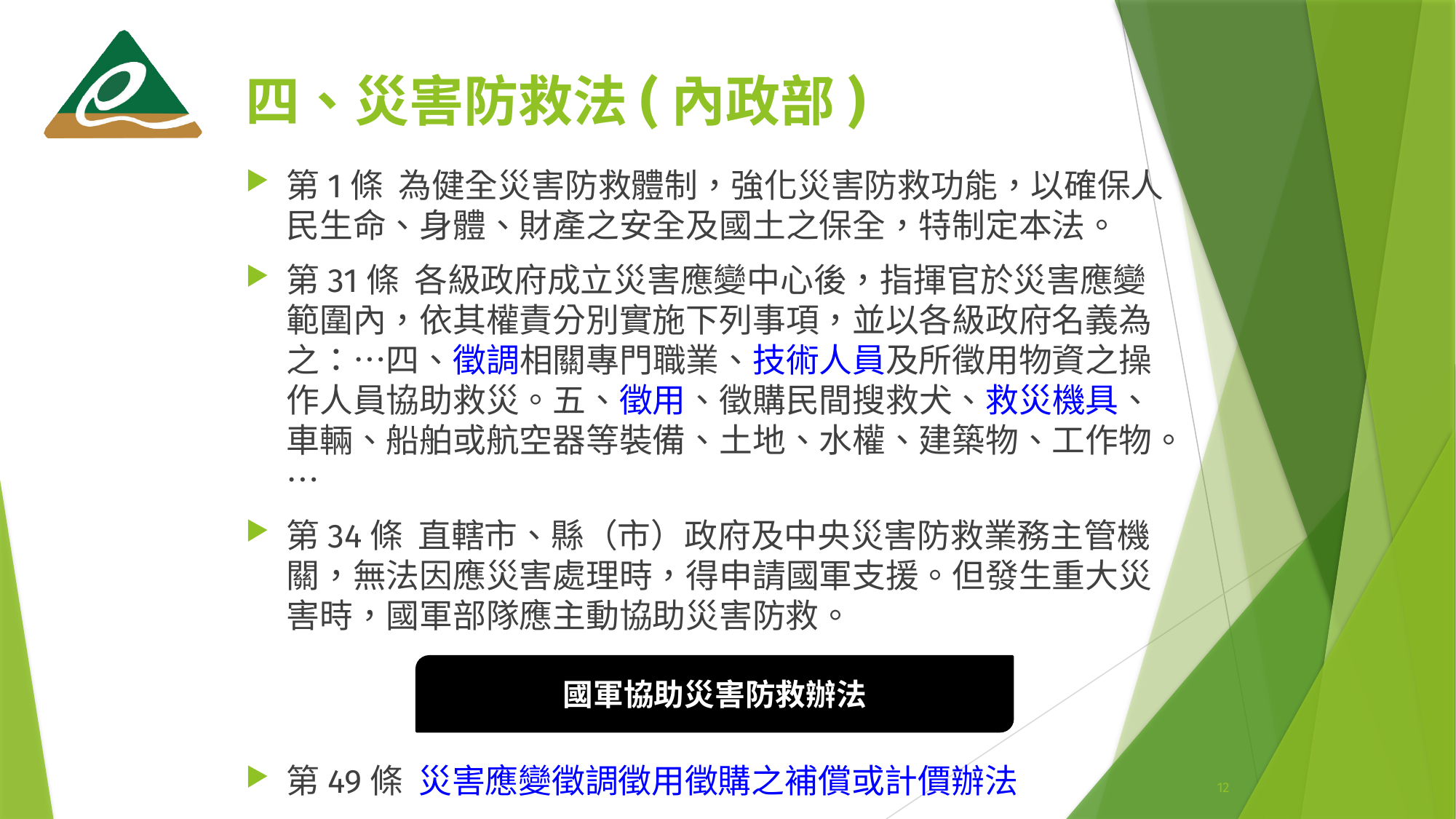

# 四、災害防救法(內政部)
第1條  為健全災害防救體制，強化災害防救功能，以確保人民生命、身體、財產之安全及國土之保全，特制定本法。
第31條  各級政府成立災害應變中心後，指揮官於災害應變範圍內，依其權責分別實施下列事項，並以各級政府名義為之：…四、徵調相關專門職業、技術人員及所徵用物資之操作人員協助救災。五、徵用、徵購民間搜救犬、救災機具、車輛、船舶或航空器等裝備、土地、水權、建築物、工作物。…
第34條  直轄市、縣（市）政府及中央災害防救業務主管機關，無法因應災害處理時，得申請國軍支援。但發生重大災害時，國軍部隊應主動協助災害防救。

第49條  災害應變徵調徵用徵購之補償或計價辦法
國軍協助災害防救辦法
12